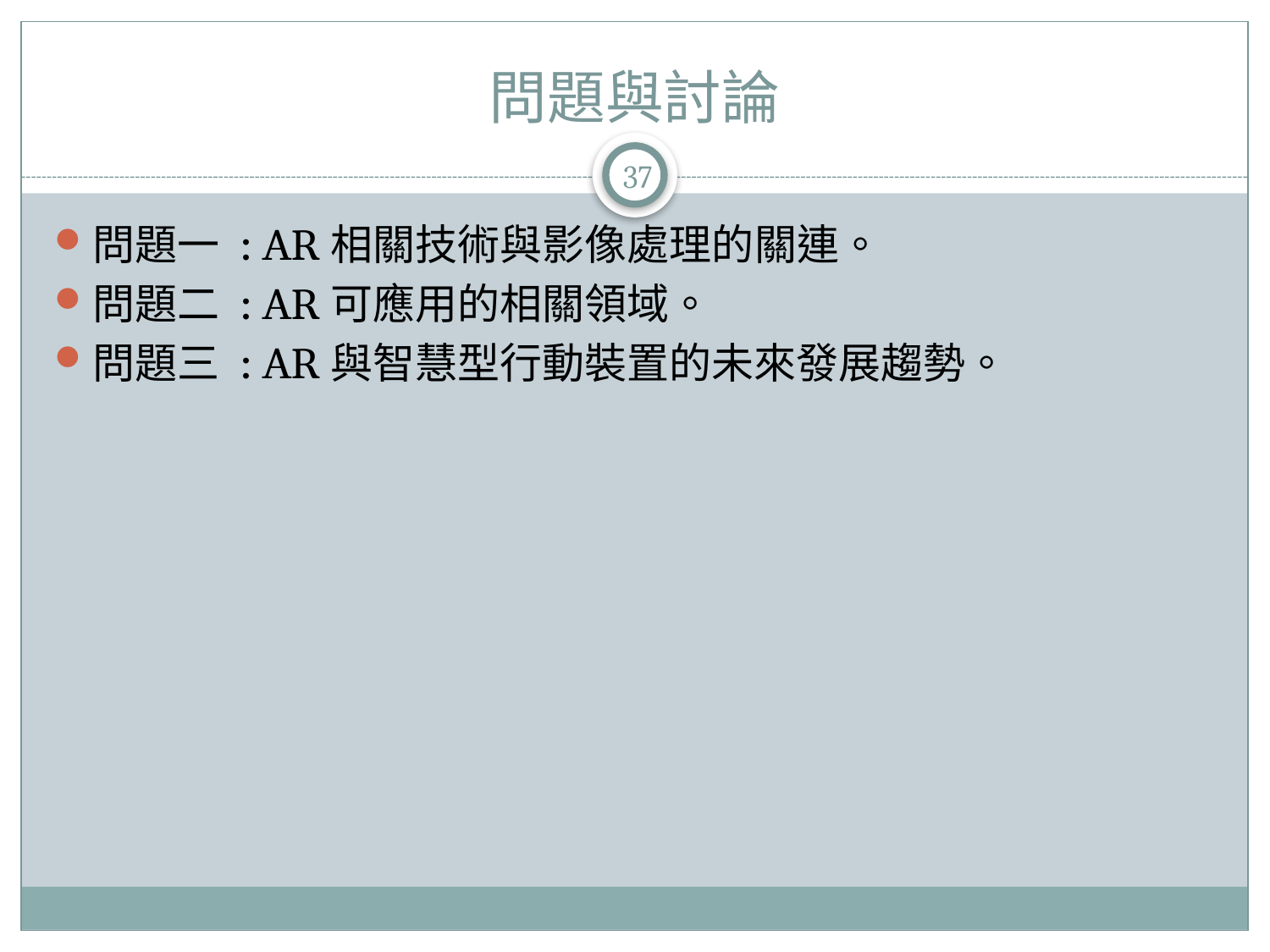

# 問題與討論
37
問題一 : AR相關技術與影像處理的關連。
問題二 : AR可應用的相關領域。
問題三 : AR與智慧型行動裝置的未來發展趨勢。